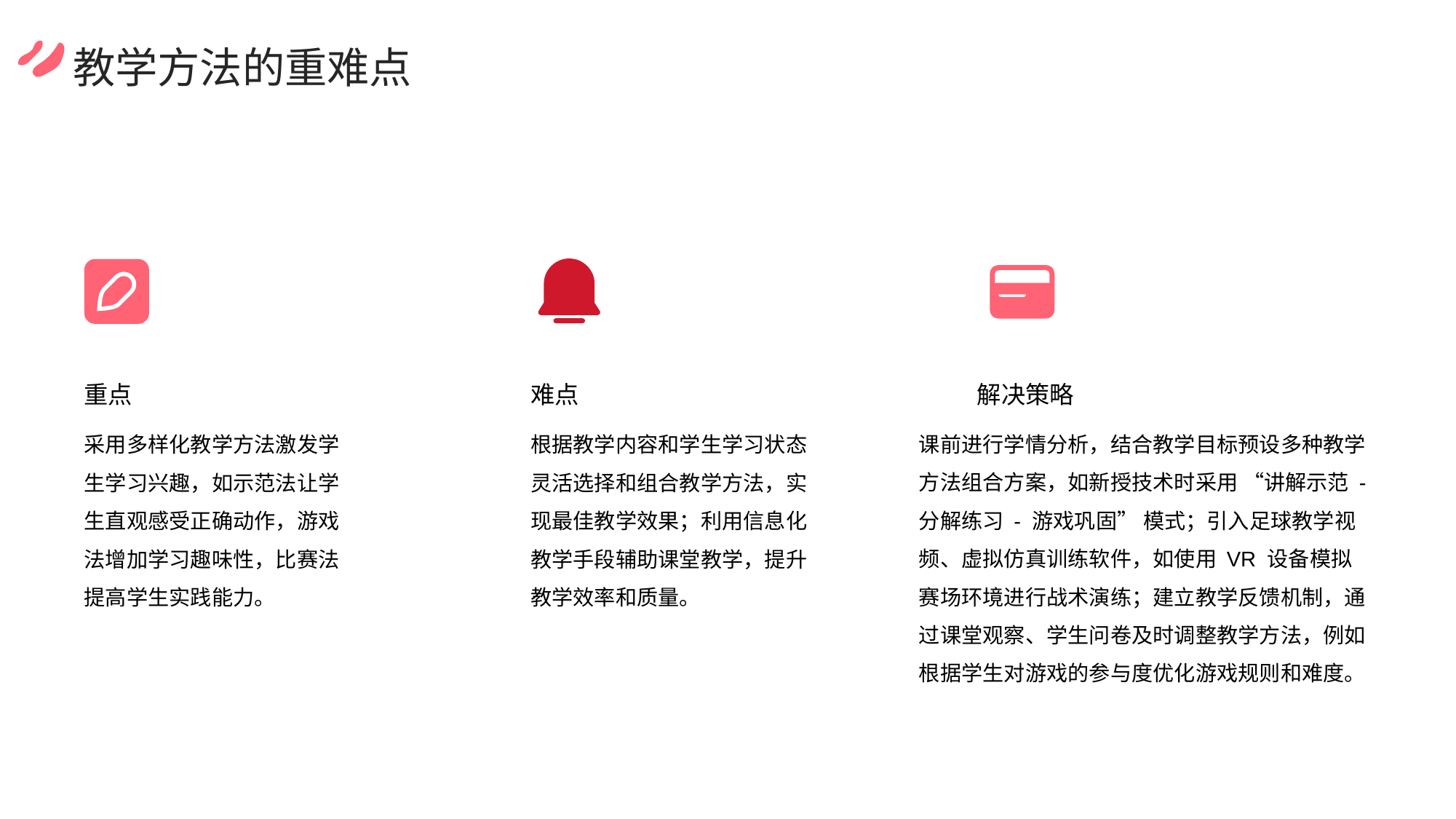

教学方法的重难点

解决策略
重点
难点
课前进行学情分析，结合教学目标预设多种教学方法组合方案，如新授技术时采用 “讲解示范 - 分解练习 - 游戏巩固” 模式；引入足球教学视频、虚拟仿真训练软件，如使用 VR 设备模拟赛场环境进行战术演练；建立教学反馈机制，通过课堂观察、学生问卷及时调整教学方法，例如根据学生对游戏的参与度优化游戏规则和难度。
采用多样化教学方法激发学生学习兴趣，如示范法让学生直观感受正确动作，游戏法增加学习趣味性，比赛法提高学生实践能力。
根据教学内容和学生学习状态灵活选择和组合教学方法，实现最佳教学效果；利用信息化教学手段辅助课堂教学，提升教学效率和质量。